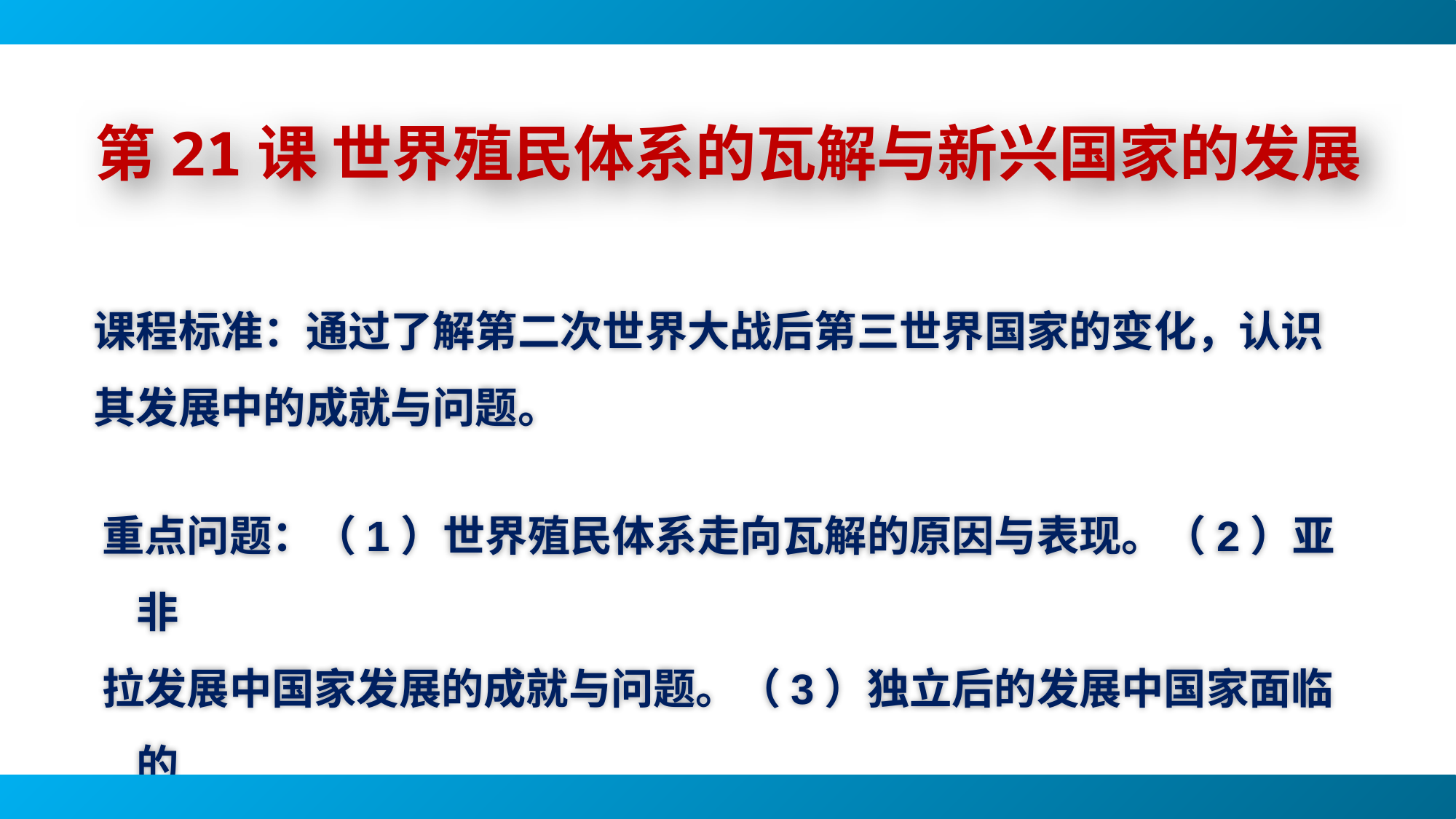

第21课 世界殖民体系的瓦解与新兴国家的发展
课程标准：通过了解第二次世界大战后第三世界国家的变化，认识
其发展中的成就与问题。
重点问题：（1）世界殖民体系走向瓦解的原因与表现。（2）亚非
拉发展中国家发展的成就与问题。（3）独立后的发展中国家面临的
发展与挑战。